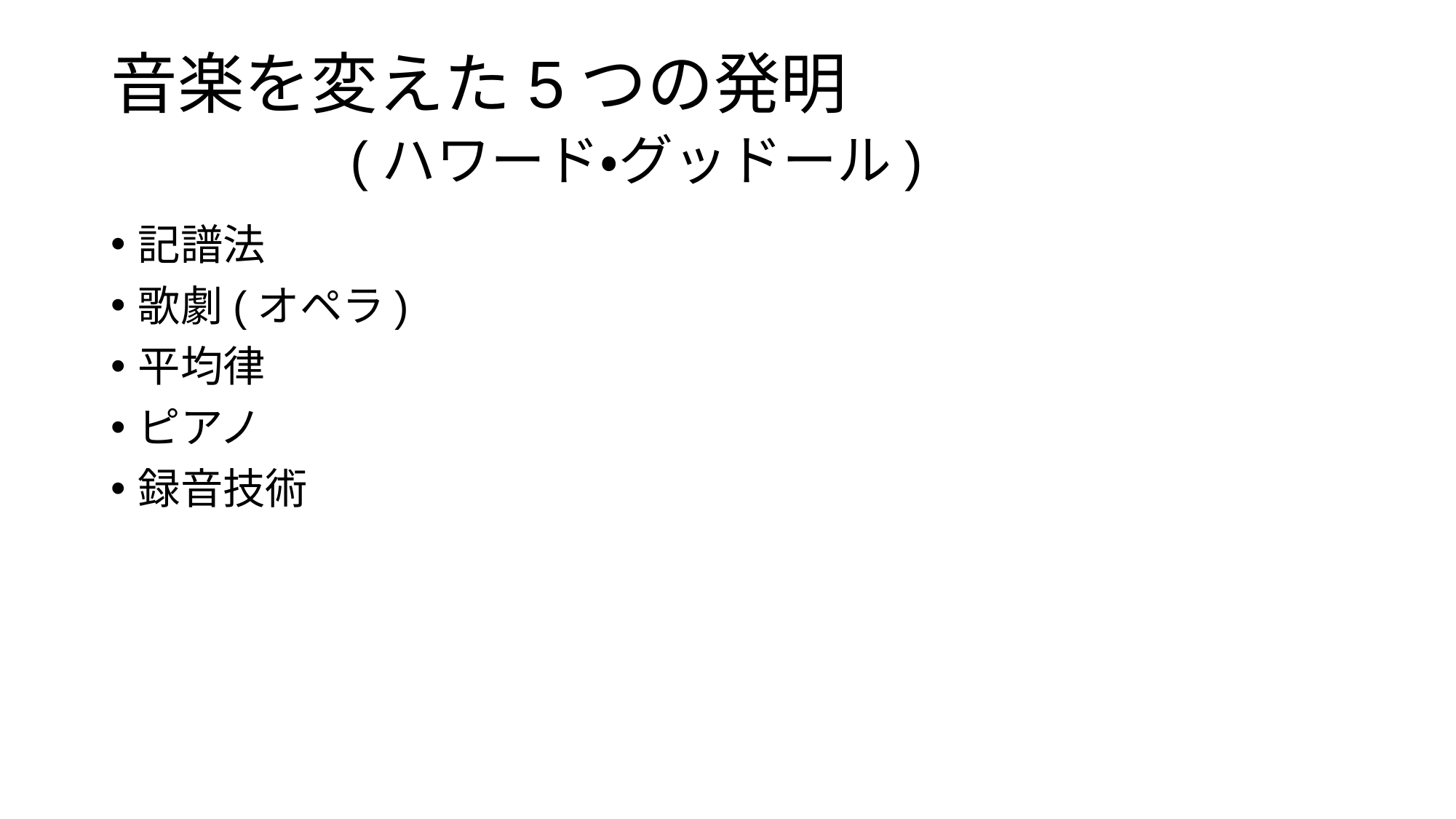

# 音楽を変えた5つの発明 (ハワード・グッドール)
記譜法
歌劇(オペラ)
平均律
ピアノ
録音技術